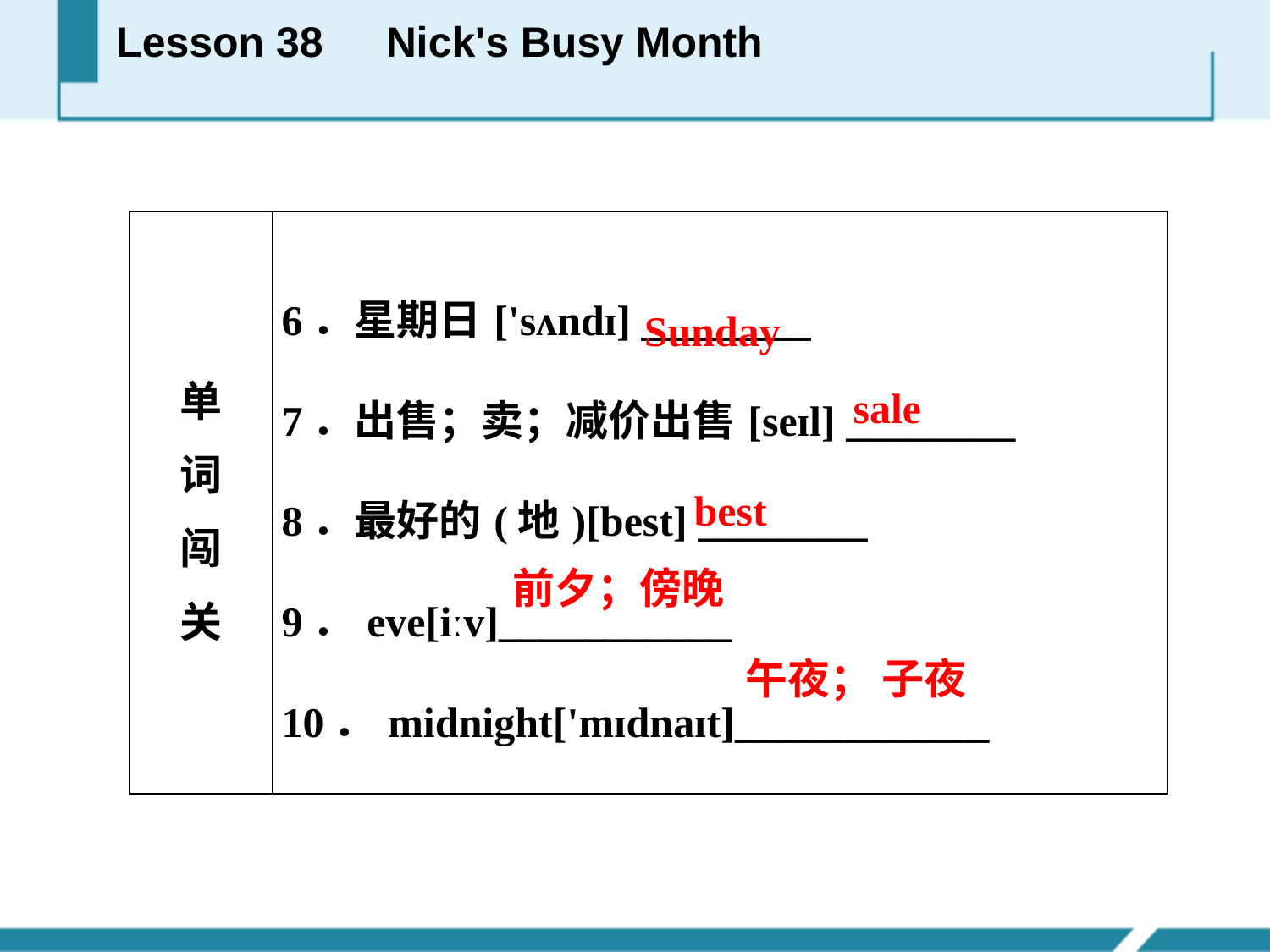

Lesson 38　Nick's Busy Month
| 单 词 闯 关 | 6．星期日['sʌndɪ] \_\_\_\_\_\_\_\_ 7．出售；卖；减价出售[seɪl] \_\_\_\_\_\_\_\_ 8．最好的(地)[best] \_\_\_\_\_\_\_\_ 9．eve[iːv]\_\_\_\_\_\_\_\_\_\_\_ 10．midnight['mɪdnaɪt]\_\_\_\_\_\_\_\_\_\_\_\_ |
| --- | --- |
Sunday
sale

best
前夕；傍晚
午夜； 子夜